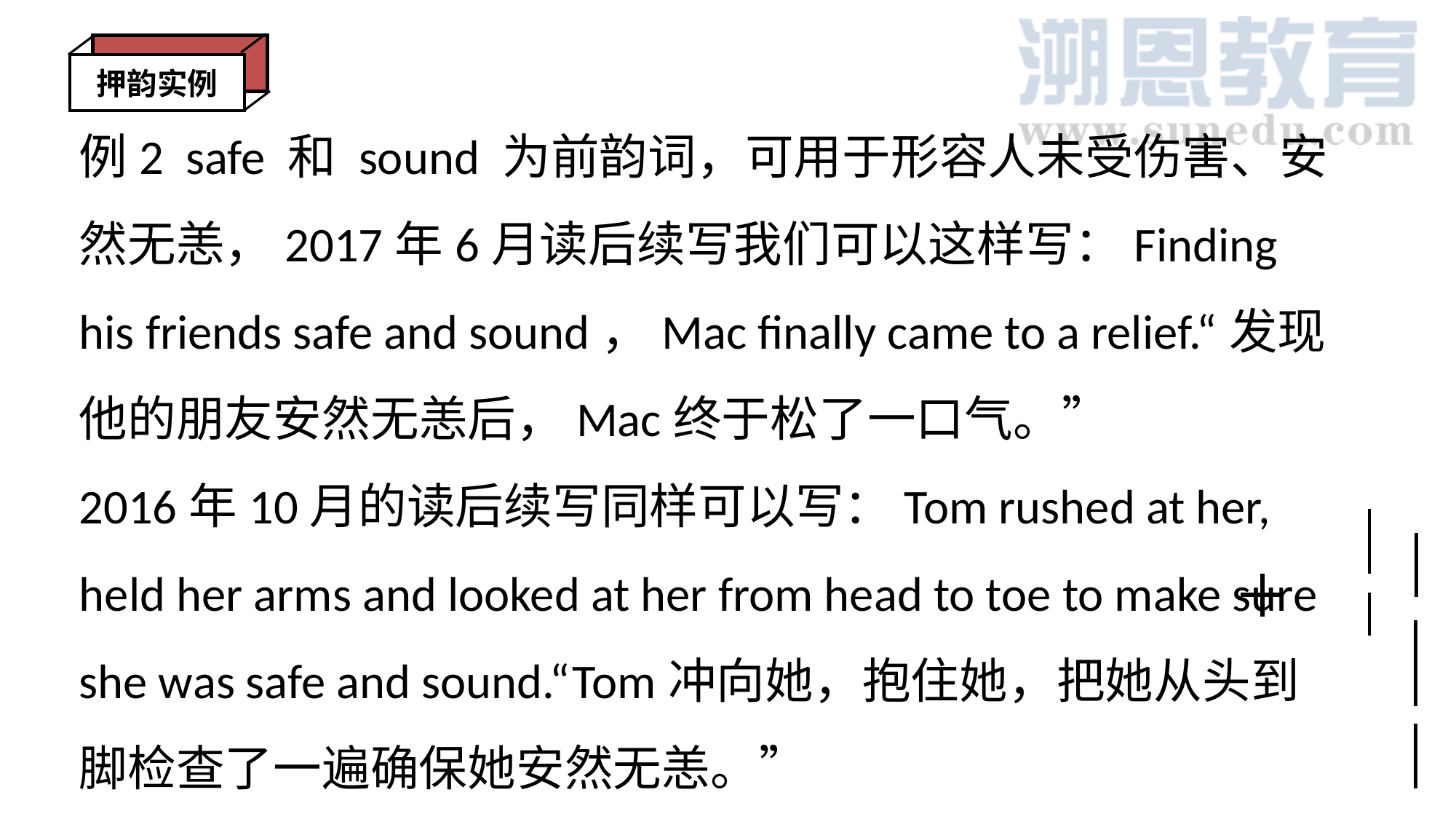

押韵实例
例2  safe 和 sound 为前韵词，可用于形容人未受伤害、安然无恙，2017年6月读后续写我们可以这样写：Finding his friends safe and sound，Mac finally came to a relief.“发现他的朋友安然无恙后，Mac终于松了一口气。”
2016年10月的读后续写同样可以写：Tom rushed at her, held her arms and looked at her from head to toe to make sure she was safe and sound.“Tom冲向她，抱住她，把她从头到脚检查了一遍确保她安然无恙。”